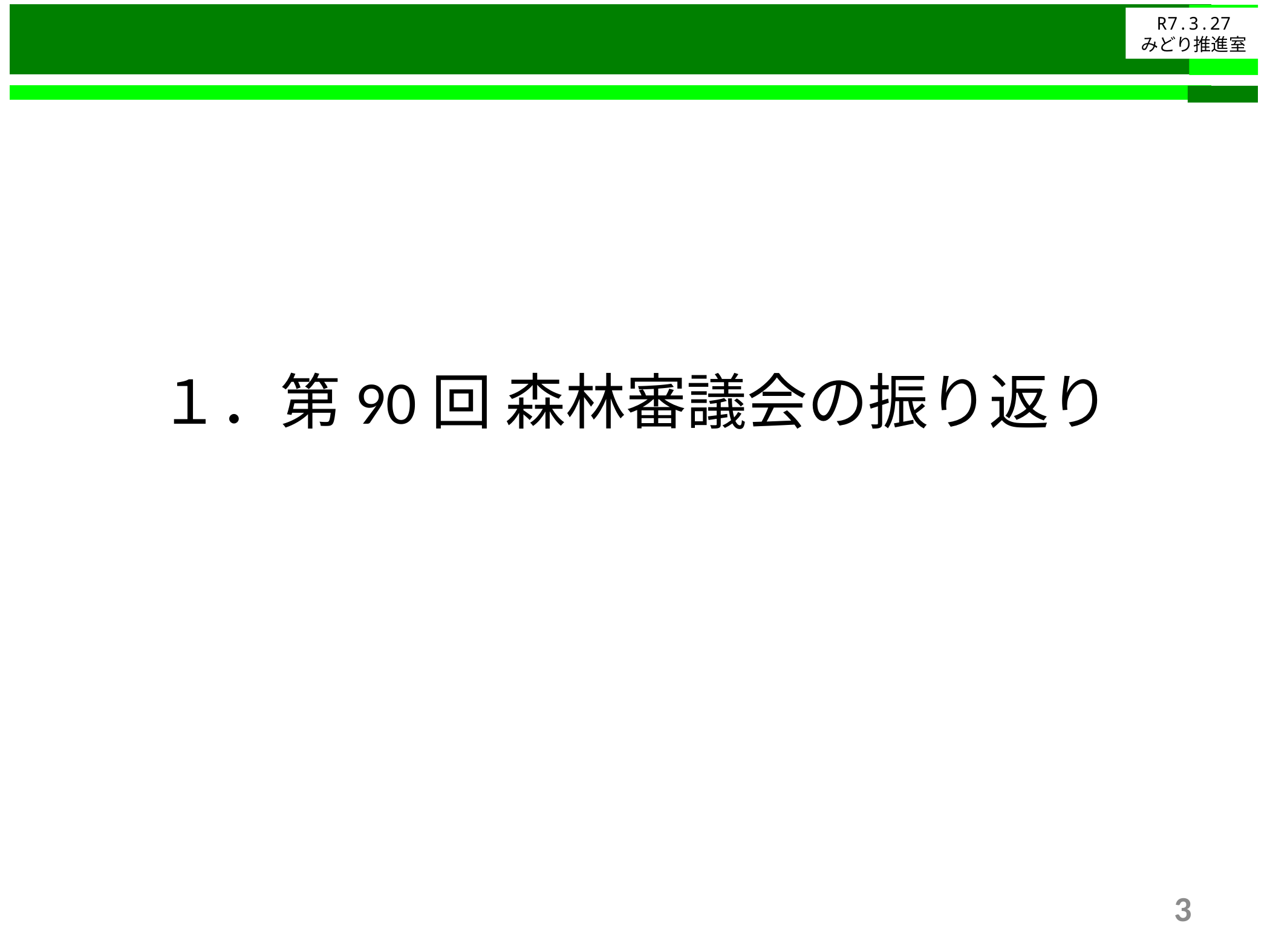

R7.3.27
みどり推進室
事前③
# １．第90回 森林審議会の振り返り
3